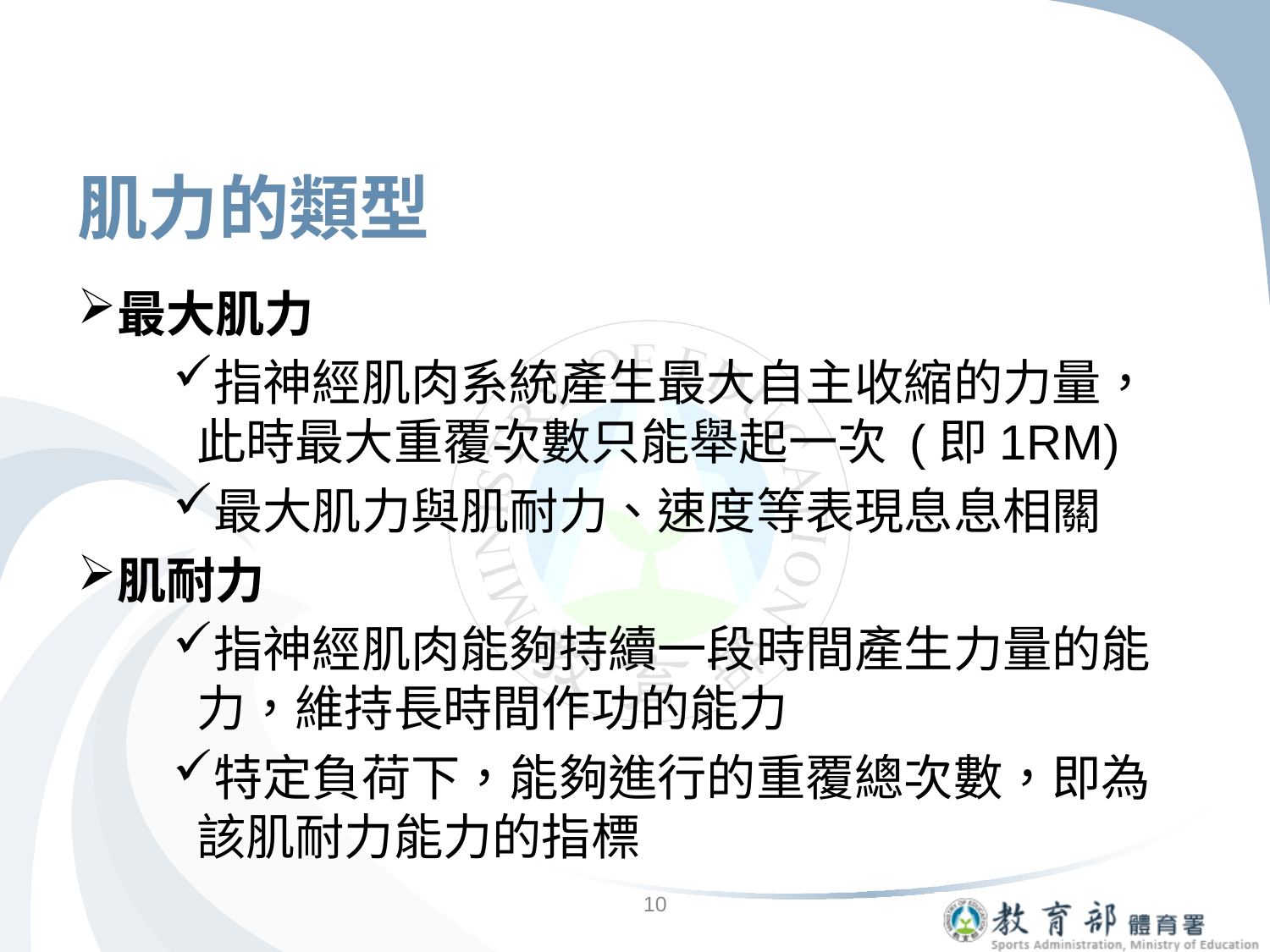

# 肌力的類型
最大肌力
指神經肌肉系統產生最大自主收縮的力量，此時最大重覆次數只能舉起一次 (即1RM)
最大肌力與肌耐力、速度等表現息息相關
肌耐力
指神經肌肉能夠持續一段時間產生力量的能力，維持長時間作功的能力
特定負荷下，能夠進行的重覆總次數，即為該肌耐力能力的指標

10